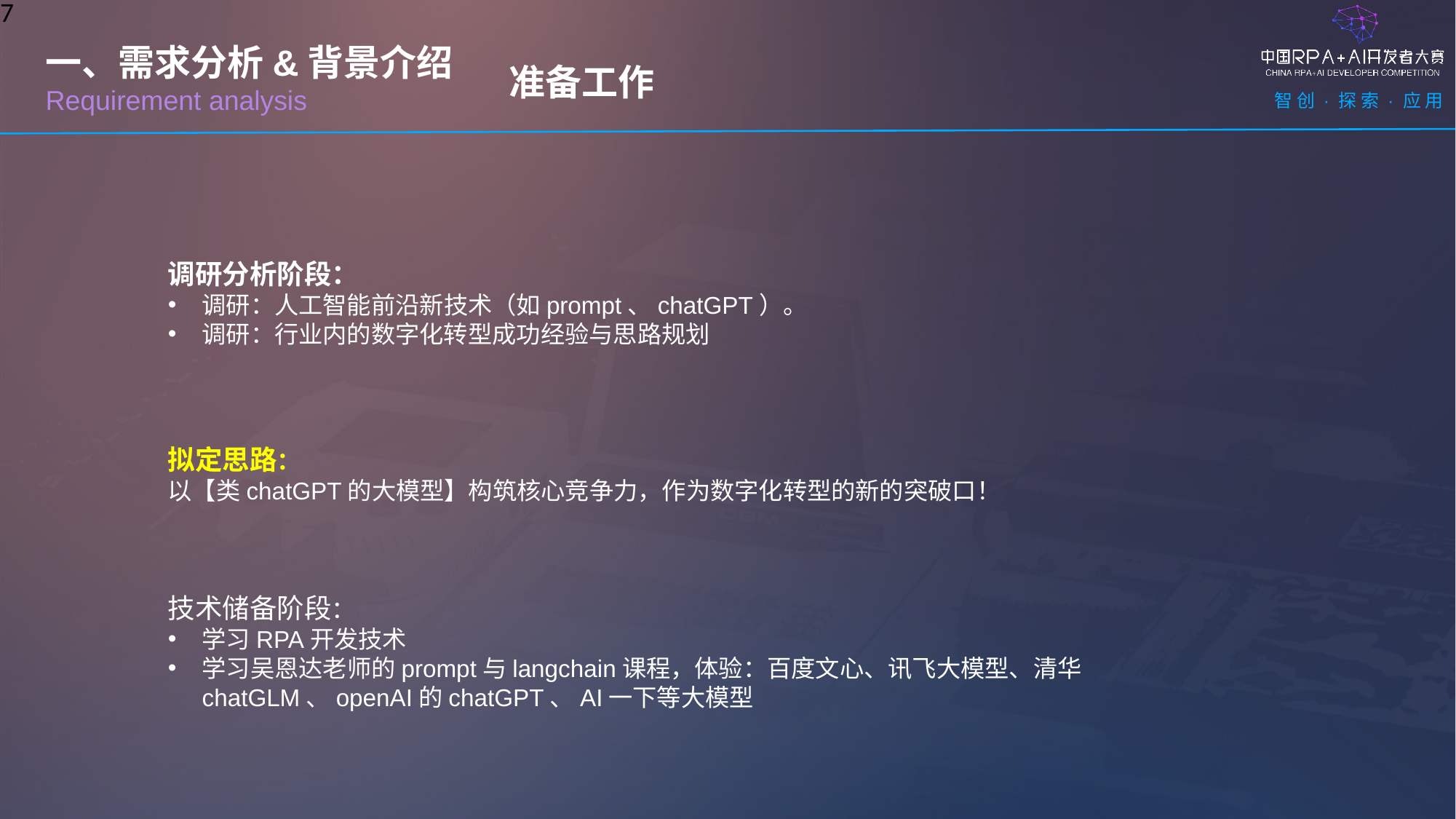

7
准备工作
一、需求分析&背景介绍
Requirement analysis
调研分析阶段：
调研：人工智能前沿新技术（如prompt、chatGPT）。
调研：行业内的数字化转型成功经验与思路规划

拟定思路：
以【类chatGPT的大模型】构筑核心竞争力，作为数字化转型的新的突破口！

技术储备阶段：
学习RPA开发技术
学习吴恩达老师的prompt与langchain课程，体验：百度文心、讯飞大模型、清华chatGLM、openAI的chatGPT、AI一下等大模型